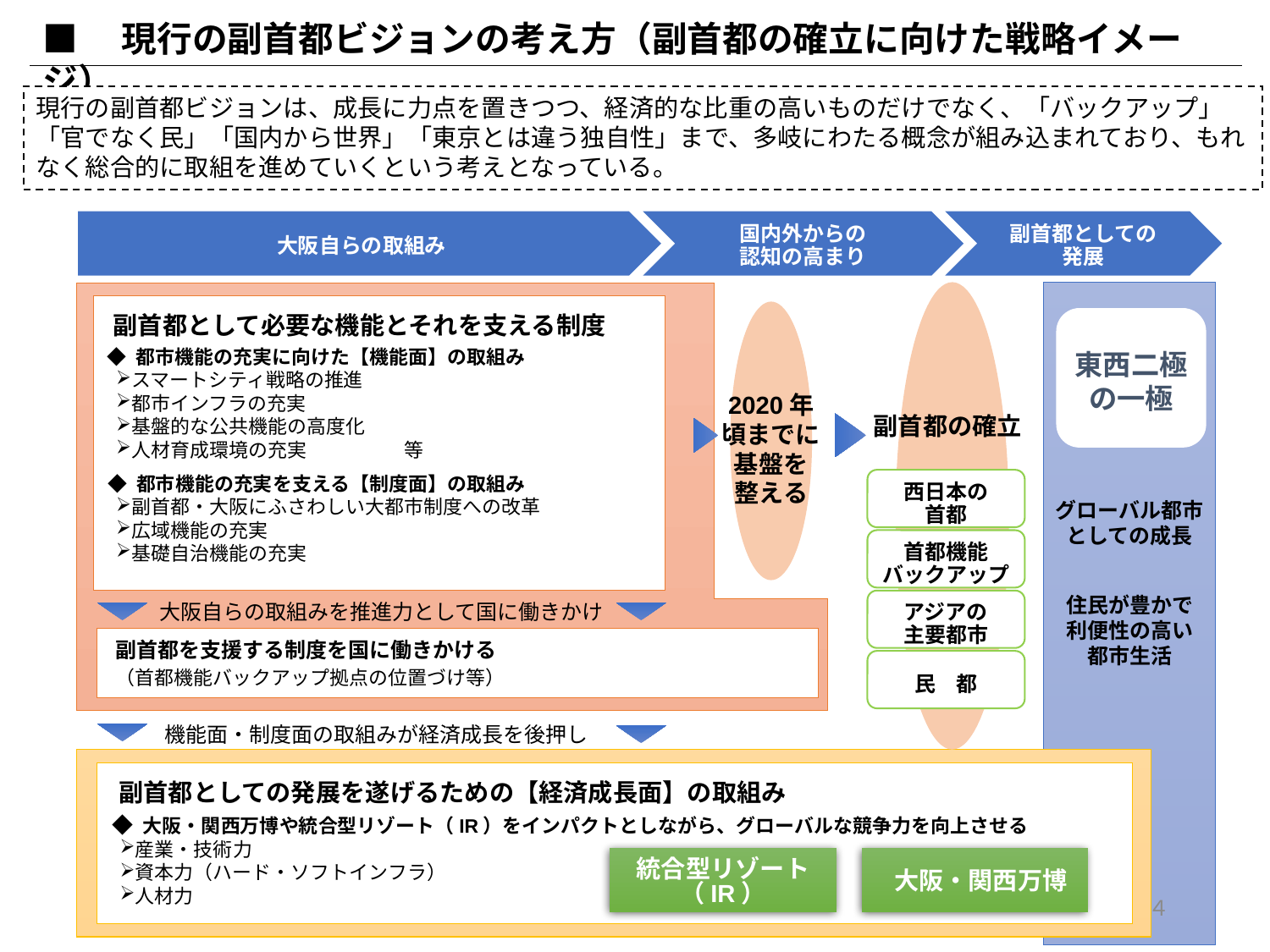

■　現行の副首都ビジョンの考え方（副首都の確立に向けた戦略イメージ）
現行の副首都ビジョンは、成長に力点を置きつつ、経済的な比重の高いものだけでなく、「バックアップ」「官でなく民」「国内から世界」「東京とは違う独自性」まで、多岐にわたる概念が組み込まれており、もれなく総合的に取組を進めていくという考えとなっている。
大阪自らの取組み
国内外からの
認知の高まり
副首都としての
発展

 副首都として必要な機能とそれを支える制度
 ◆ 都市機能の充実に向けた【機能面】の取組み
スマートシティ戦略の推進
都市インフラの充実
基盤的な公共機能の高度化
人材育成環境の充実　　　　　等
 ◆ 都市機能の充実を支える【制度面】の取組み
副首都・大阪にふさわしい大都市制度への改革
広域機能の充実
基礎自治機能の充実

東西二極
の一極
副首都の確立
2020年頃までに基盤を
整える

西日本の
首都
グローバル都市
としての成長
首都機能
バックアップ
住民が豊かで
利便性の高い
都市生活
アジアの
主要都市
大阪自らの取組みを推進力として国に働きかけ

 副首都を支援する制度を国に働きかける
 （首都機能バックアップ拠点の位置づけ等）

民　都

機能面・制度面の取組みが経済成長を後押し

 副首都としての発展を遂げるための【経済成長面】の取組み
 ◆ 大阪・関西万博や統合型リゾート（IR）をインパクトとしながら、グローバルな競争力を向上させる
産業・技術力
資本力（ハード・ソフトインフラ）
人材力

統合型リゾート
（IR）
 大阪・関西万博
４